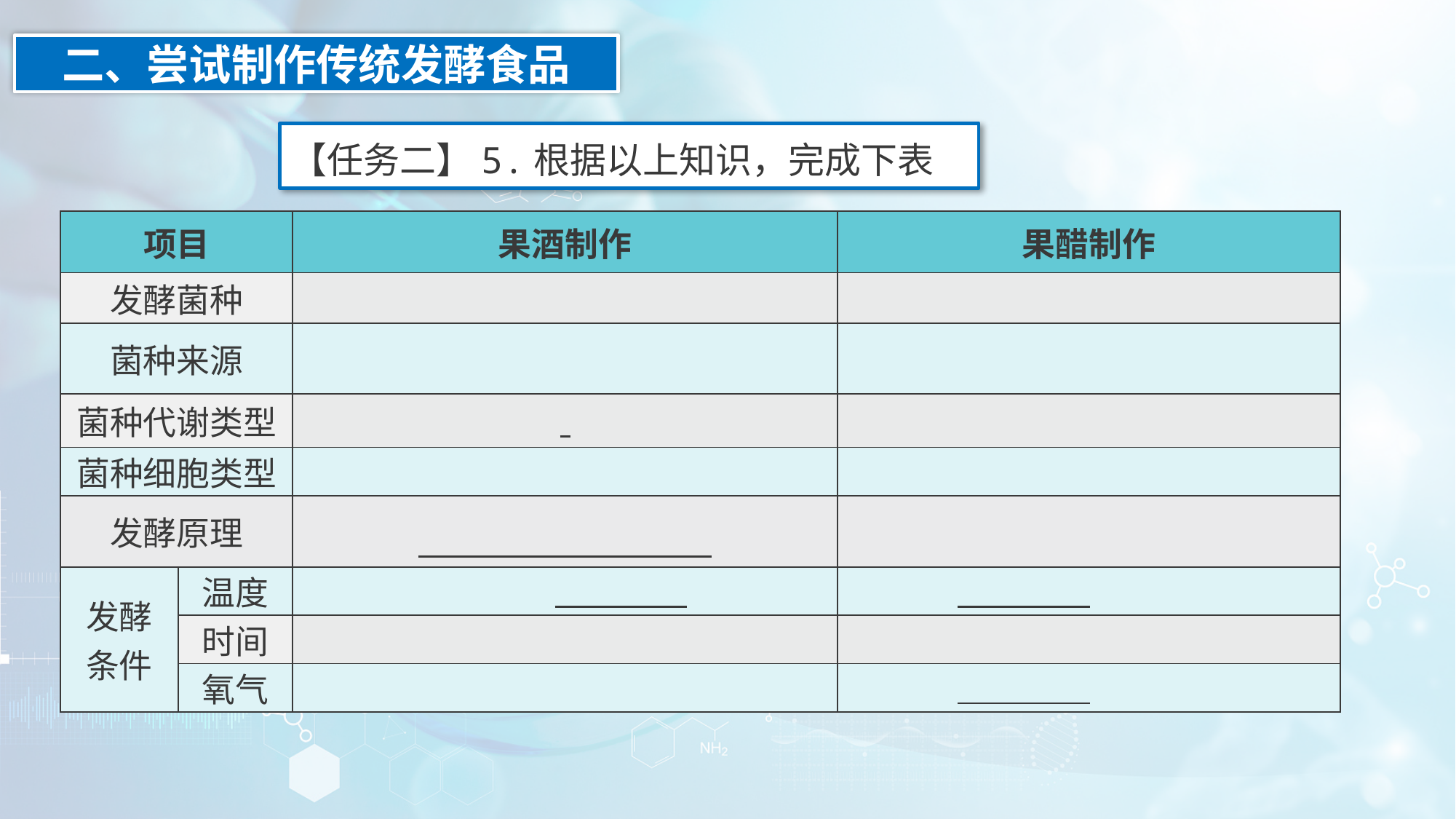

二、尝试制作传统发酵食品
【任务二】5.根据以上知识，完成下表
| 项目 |  | 果酒制作 | 果醋制作 |
| --- | --- | --- | --- |
| 发酵菌种 |  |  |  |
| 菌种来源 |  |  |  |
| 菌种代谢类型 |  |  |  |
| 菌种细胞类型 |  |  |  |
| 发酵原理 |  |  |  |
| 发酵 条件 | 温度 |  |  |
|  | 时间 |  |  |
|  | 氧气 |  |  |